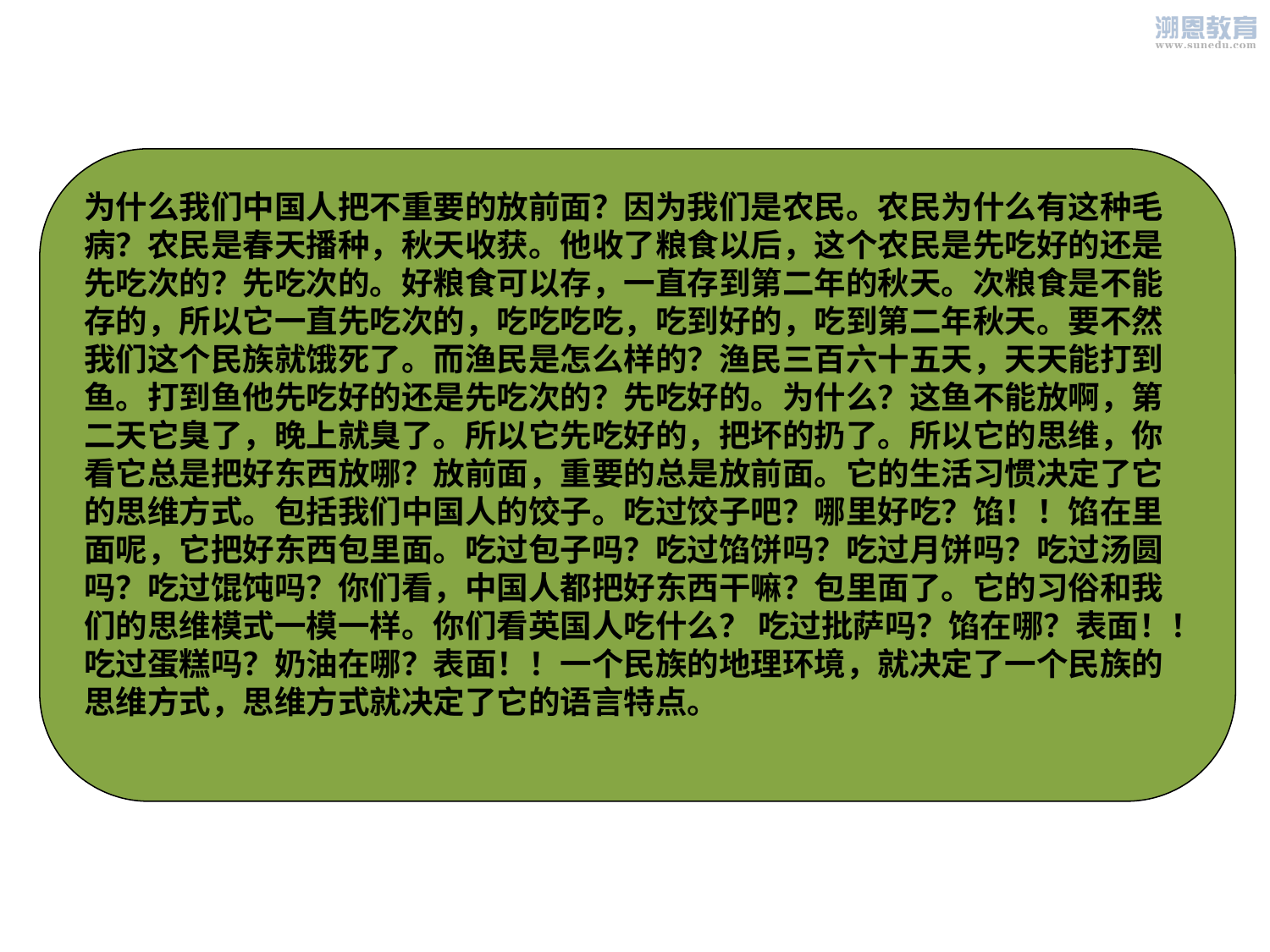

为什么我们中国人把不重要的放前面？因为我们是农民。农民为什么有这种毛病？农民是春天播种，秋天收获。他收了粮食以后，这个农民是先吃好的还是先吃次的？先吃次的。好粮食可以存，一直存到第二年的秋天。次粮食是不能存的，所以它一直先吃次的，吃吃吃吃，吃到好的，吃到第二年秋天。要不然我们这个民族就饿死了。而渔民是怎么样的？渔民三百六十五天，天天能打到鱼。打到鱼他先吃好的还是先吃次的？先吃好的。为什么？这鱼不能放啊，第二天它臭了，晚上就臭了。所以它先吃好的，把坏的扔了。所以它的思维，你看它总是把好东西放哪？放前面，重要的总是放前面。它的生活习惯决定了它的思维方式。包括我们中国人的饺子。吃过饺子吧？哪里好吃？馅！！馅在里面呢，它把好东西包里面。吃过包子吗？吃过馅饼吗？吃过月饼吗？吃过汤圆吗？吃过馄饨吗？你们看，中国人都把好东西干嘛？包里面了。它的习俗和我们的思维模式一模一样。你们看英国人吃什么？ 吃过批萨吗？馅在哪？表面！！吃过蛋糕吗？奶油在哪？表面！！一个民族的地理环境，就决定了一个民族的思维方式，思维方式就决定了它的语言特点。